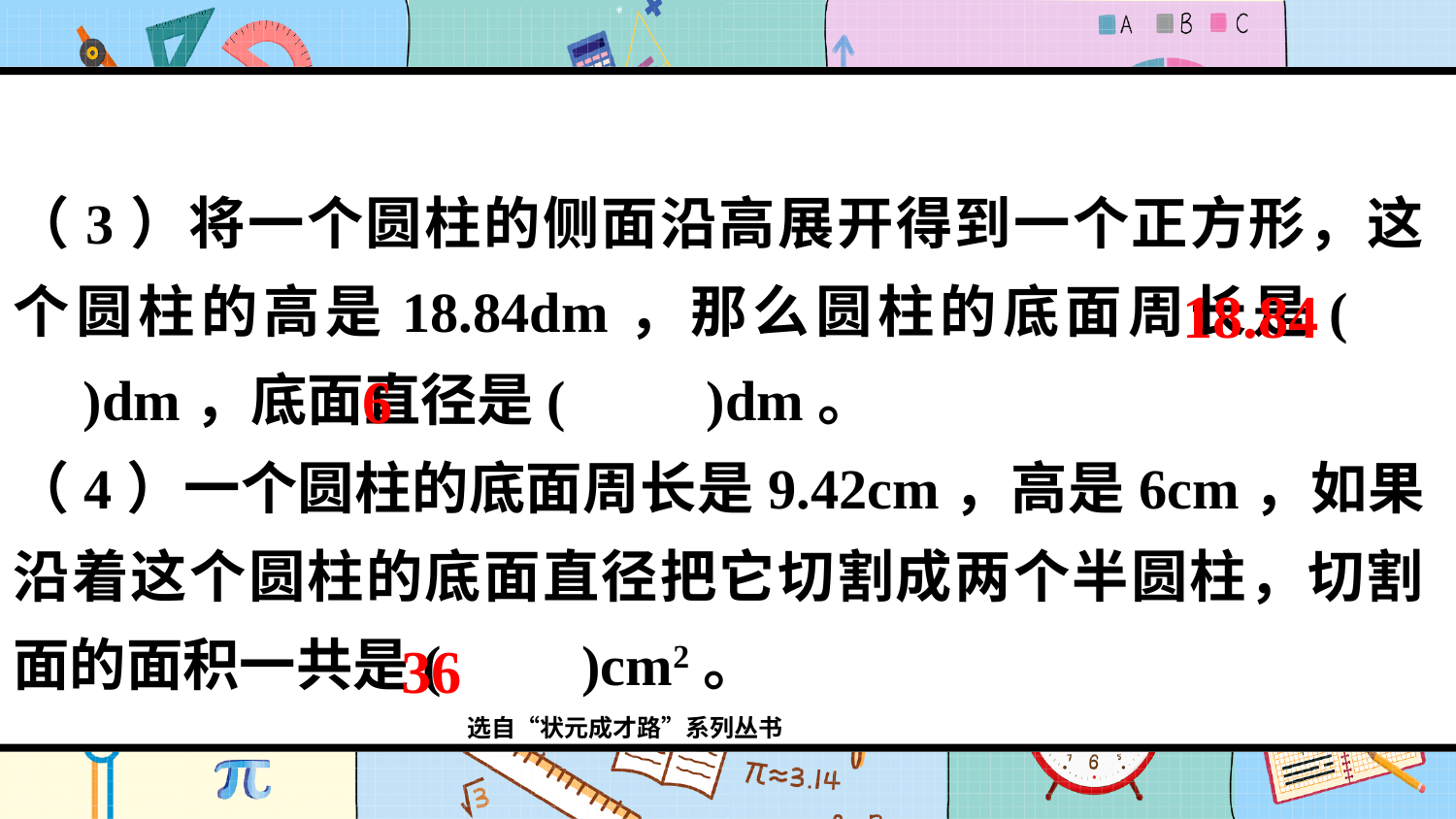

（3）将一个圆柱的侧面沿高展开得到一个正方形，这个圆柱的高是18.84dm，那么圆柱的底面周长是(　 　)dm，底面直径是(　　)dm。
（4）一个圆柱的底面周长是9.42cm，高是6cm，如果沿着这个圆柱的底面直径把它切割成两个半圆柱，切割面的面积一共是(　　)cm2。
18.84
6
36
选自“状元成才路”系列丛书